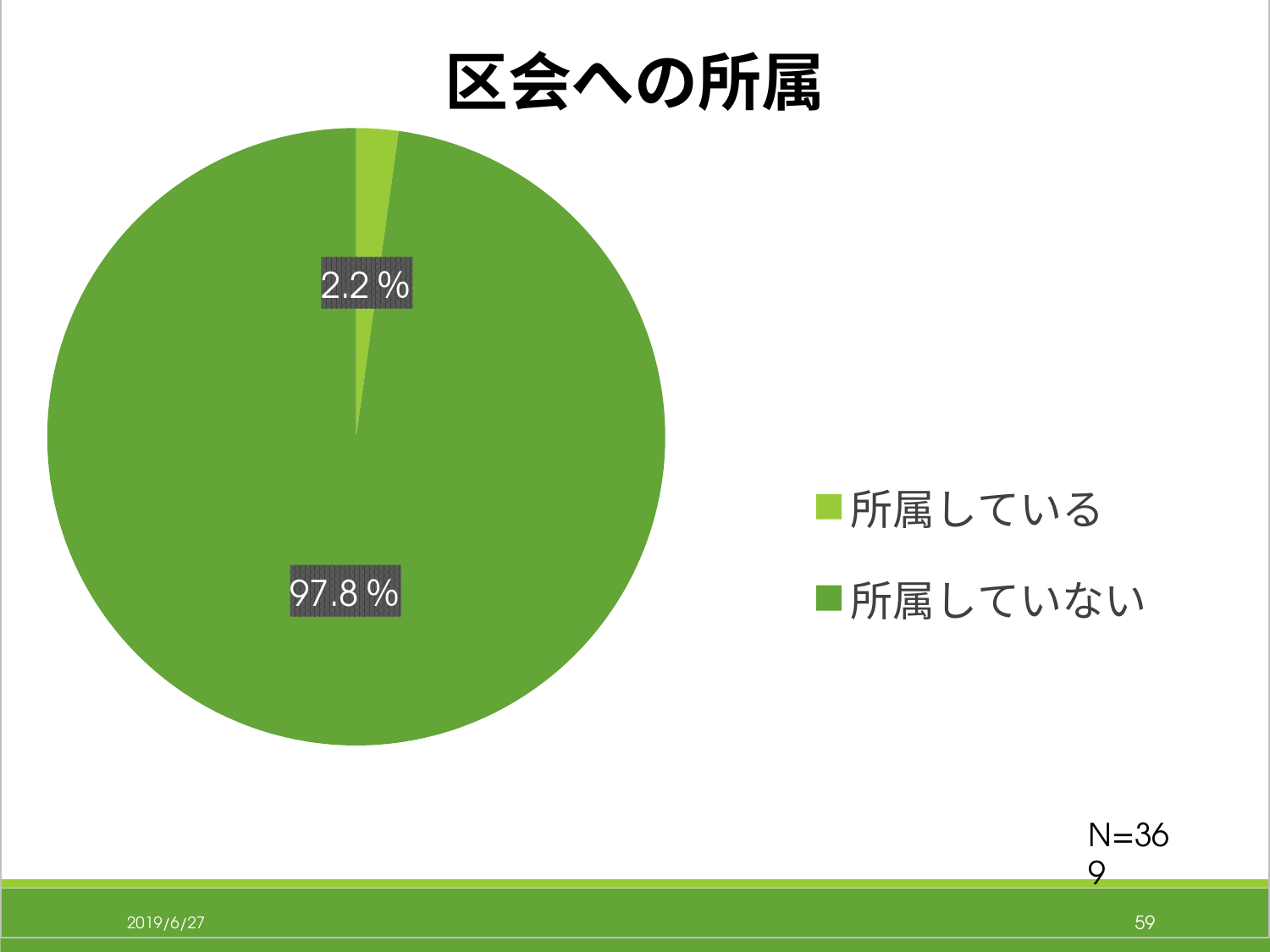

### Chart:

| Category | 区会への所属 |
|---|---|
| 所属している | 2.2 |
| 所属していない | 97.8 |
N=369
2019/6/27
59